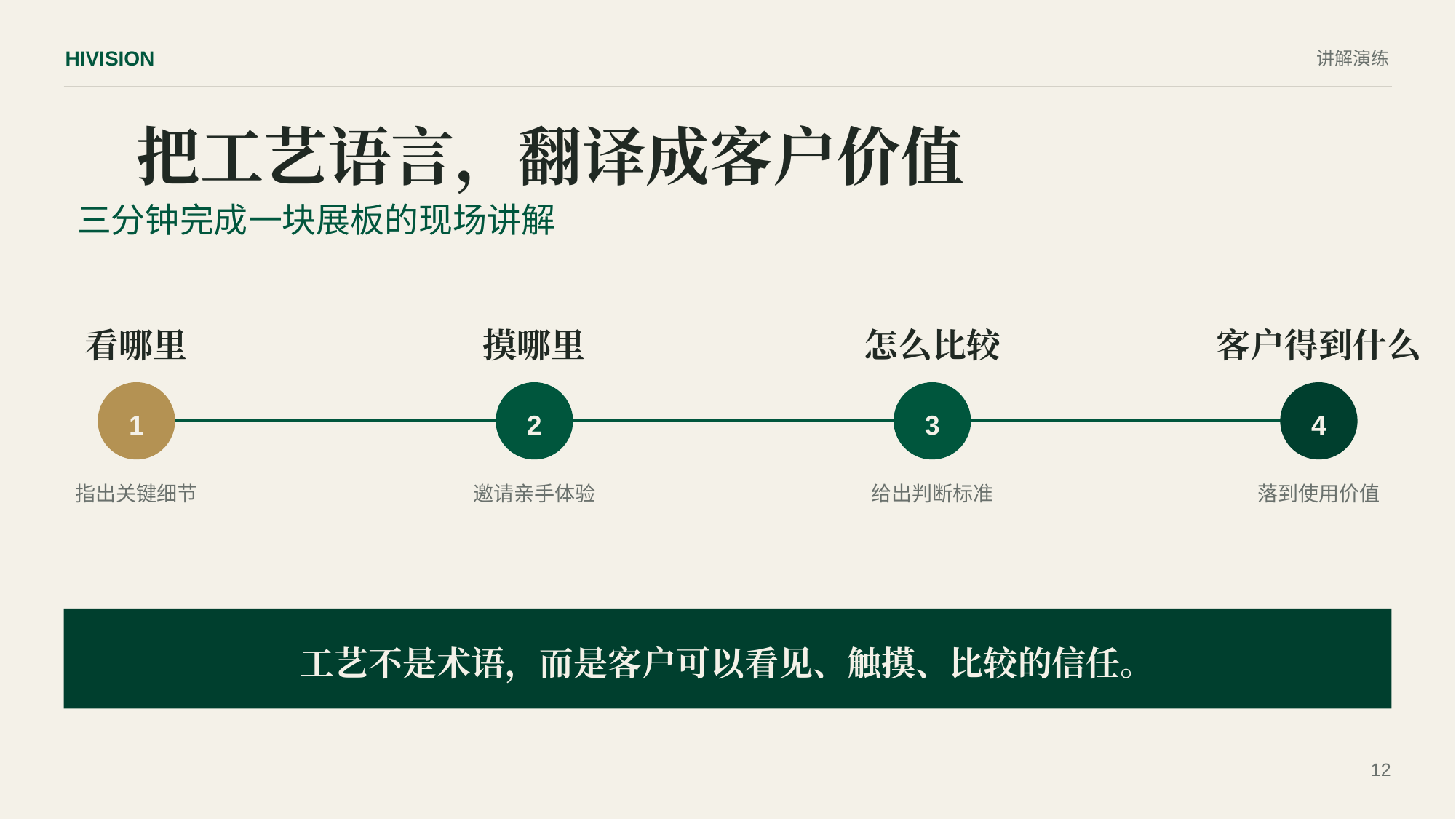

HIVISION
讲解演练

把工艺语言，翻译成客户价值
三分钟完成一块展板的现场讲解
看哪里
摸哪里
怎么比较
客户得到什么

1
2
3
4

指出关键细节
邀请亲手体验
给出判断标准
落到使用价值

工艺不是术语，而是客户可以看见、触摸、比较的信任。
12